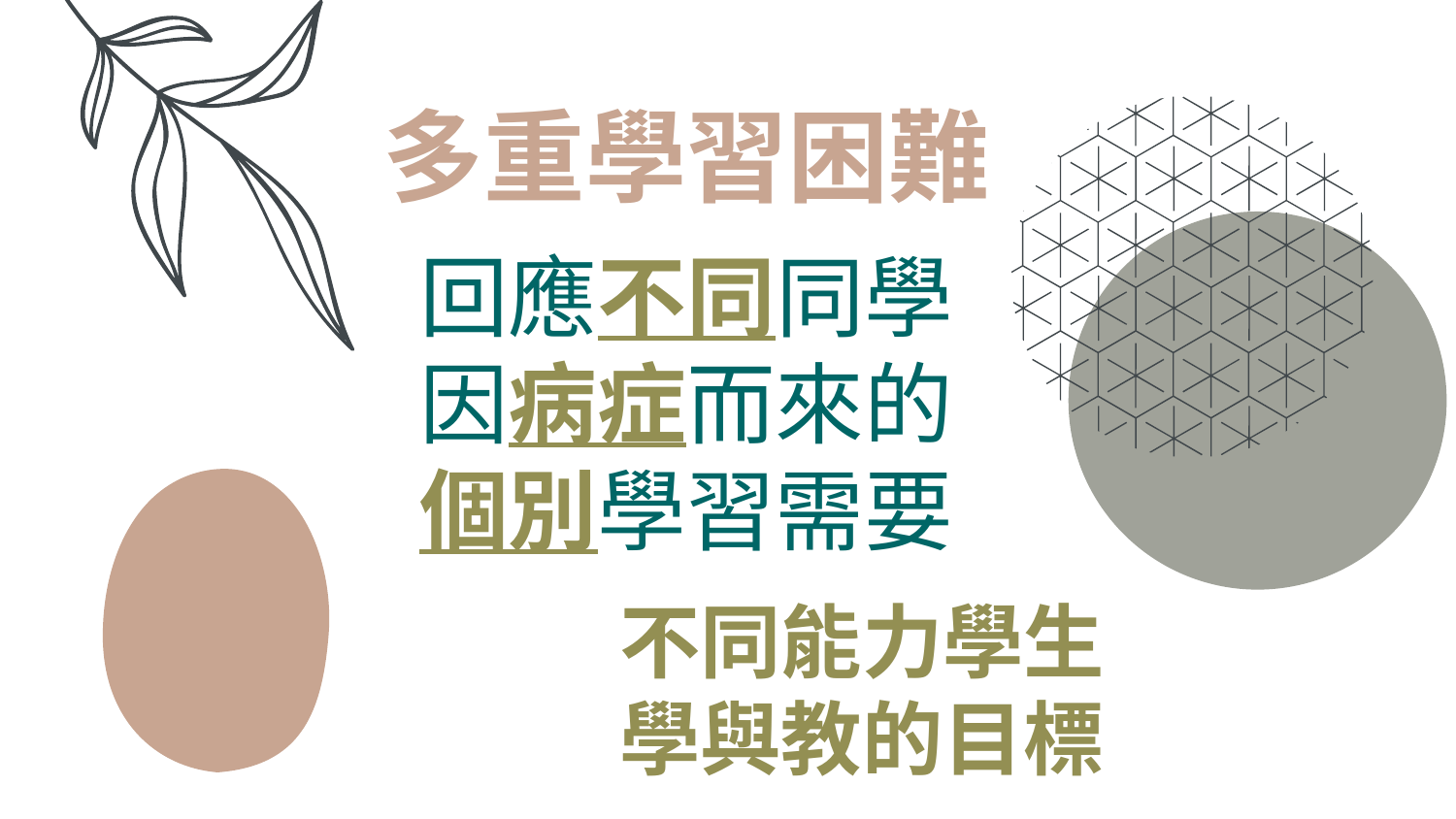

多重學習困難
回應不同同學
因病症而來的
個別學習需要
不同能力學生
學與教的目標